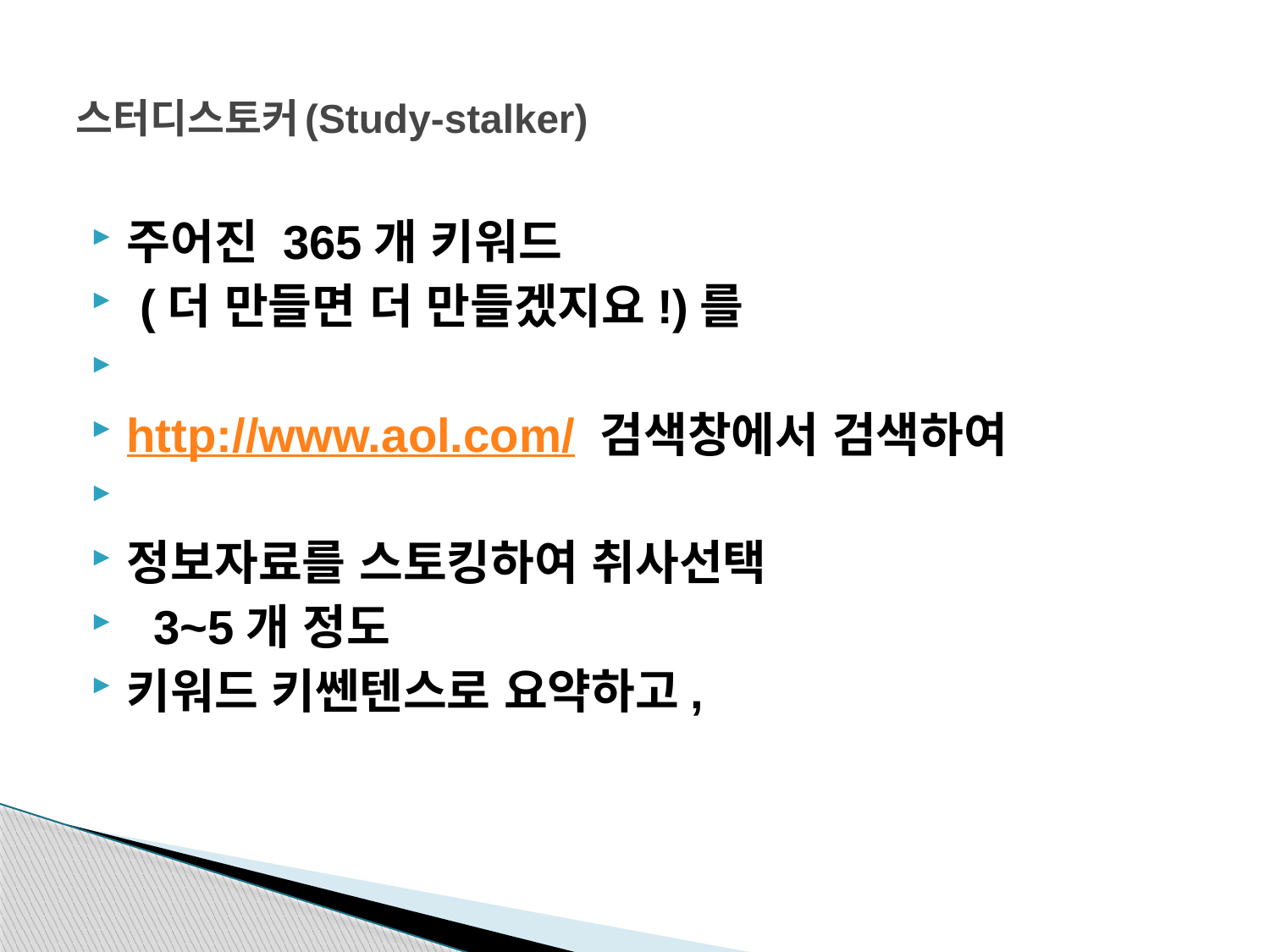

# 스터디스토커(Study-stalker)
주어진 365개 키워드
 (더 만들면 더 만들겠지요!)를

http://www.aol.com/ 검색창에서 검색하여

정보자료를 스토킹하여 취사선택
  3~5개 정도
키워드 키쎈텐스로 요약하고,